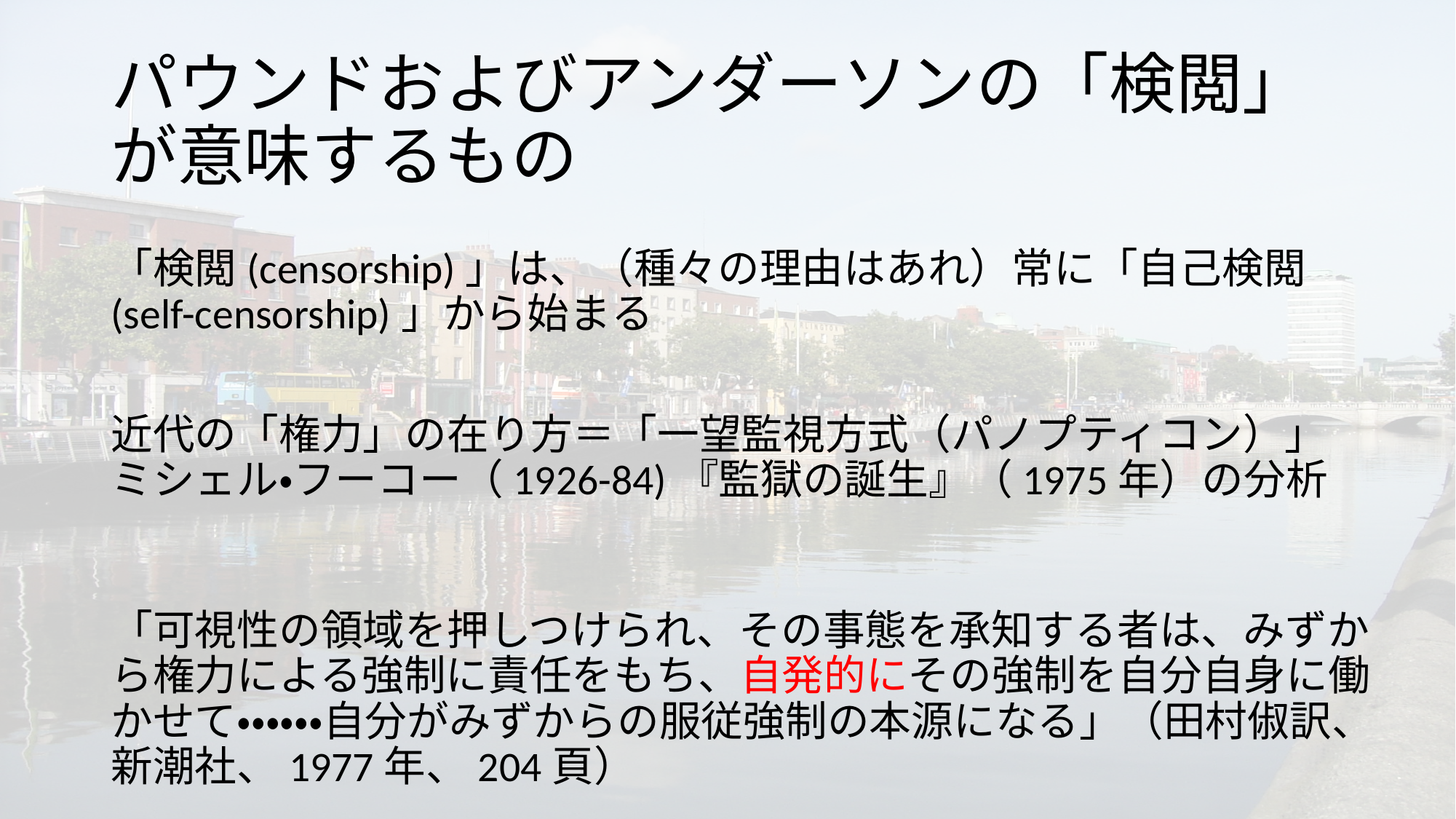

# パウンドおよびアンダーソンの「検閲」が意味するもの
「検閲(censorship)」は、（種々の理由はあれ）常に「自己検閲(self-censorship)」から始まる

近代の「権力」の在り方＝「一望監視方式（パノプティコン）」
ミシェル・フーコー（1926-84)『監獄の誕生』（1975年）の分析
「可視性の領域を押しつけられ、その事態を承知する者は、みずから権力による強制に責任をもち、自発的にその強制を自分自身に働かせて・・・・・・自分がみずからの服従強制の本源になる」（田村俶訳、新潮社、1977年、204頁）